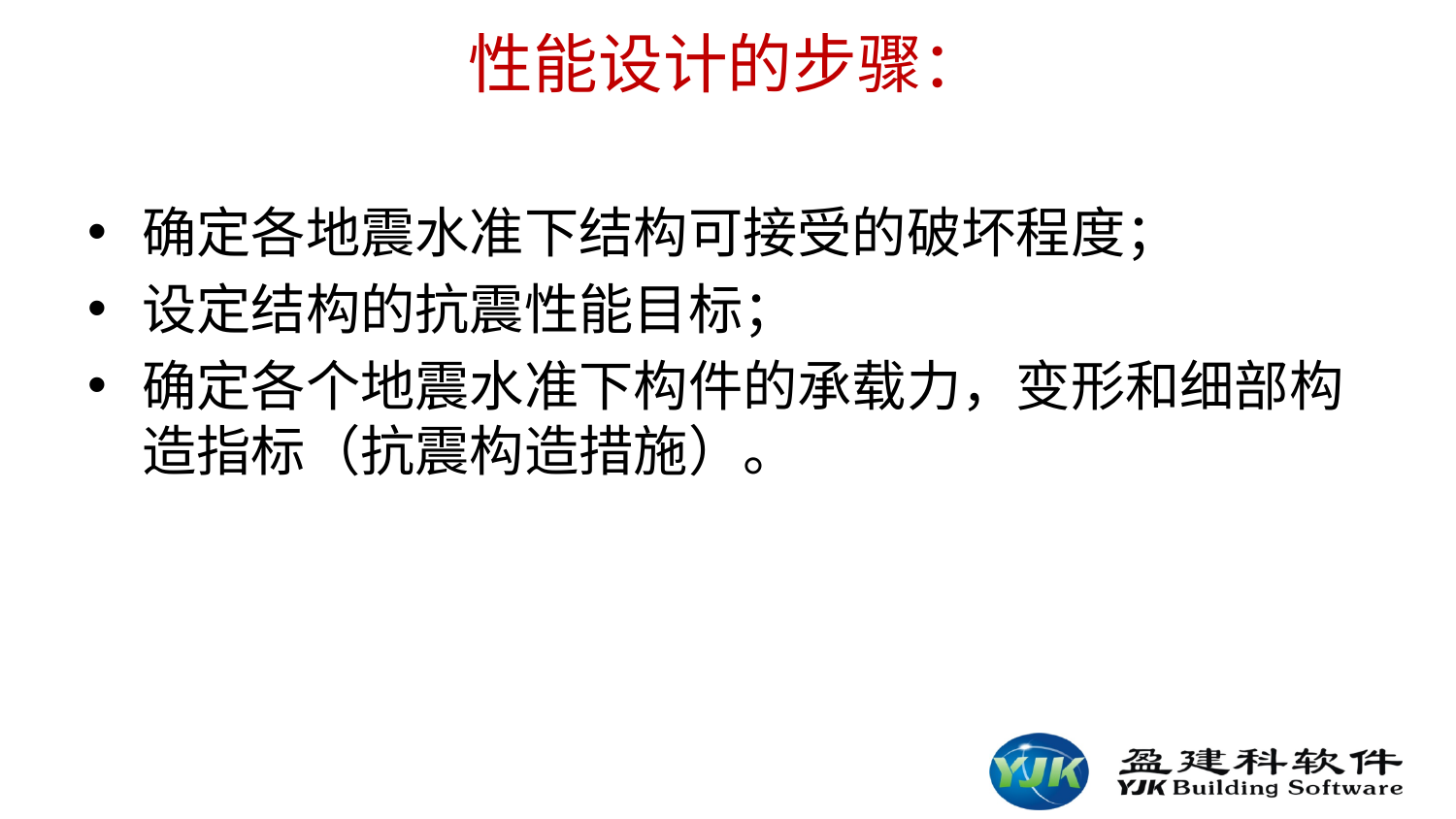

# 性能设计的步骤：
确定各地震水准下结构可接受的破坏程度；
设定结构的抗震性能目标；
确定各个地震水准下构件的承载力，变形和细部构造指标（抗震构造措施）。